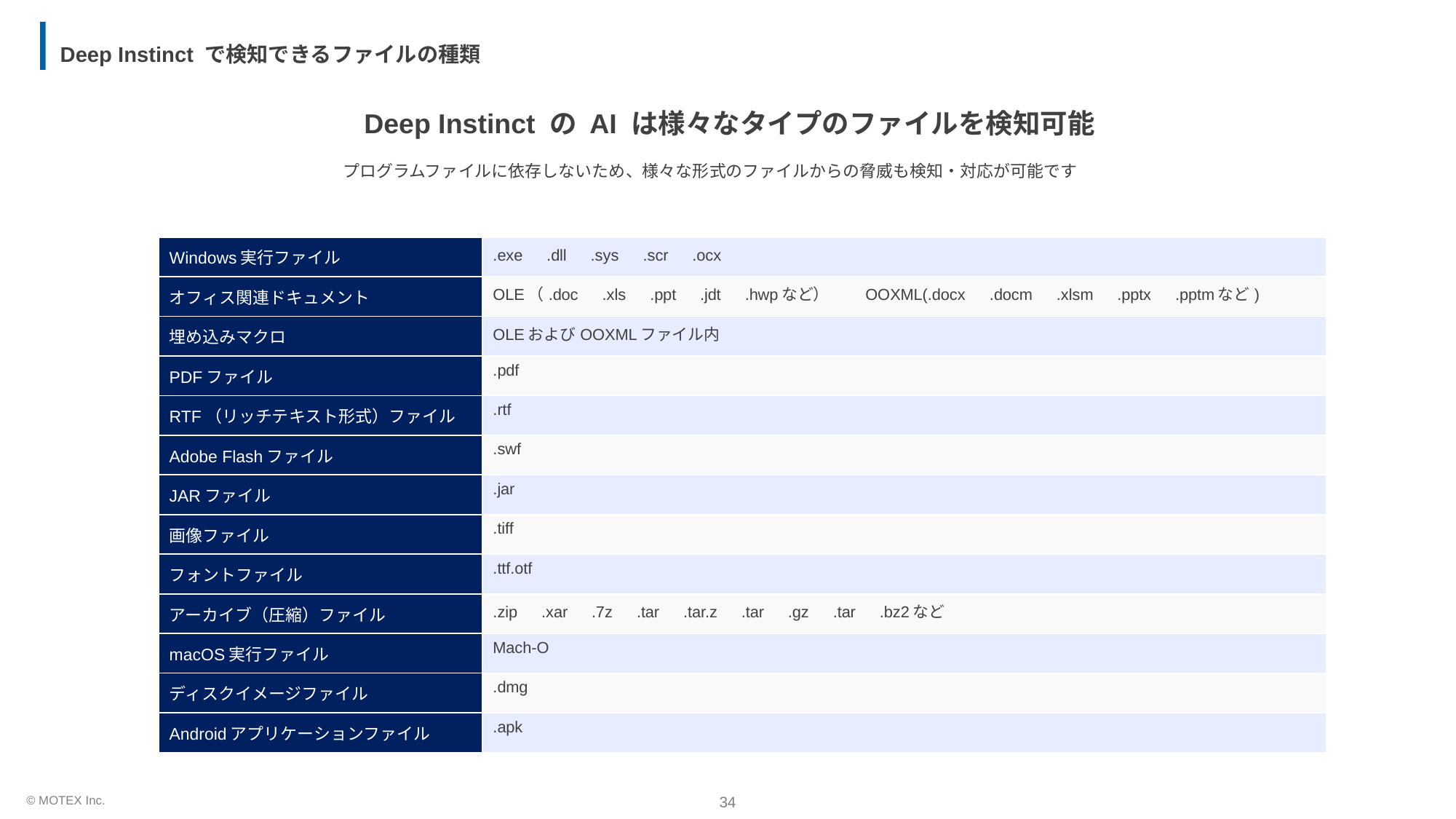

Deep Instinct で検知できるファイルの種類
Deep Instinct の AI は様々なタイプのファイルを検知可能
プログラムファイルに依存しないため、様々な形式のファイルからの脅威も検知・対応が可能です
| Windows実行ファイル | .exe　.dll　.sys　.scr　.ocx |
| --- | --- |
| オフィス関連ドキュメント | OLE（.doc　.xls　.ppt　.jdt　.hwpなど）　　OOXML(.docx　.docm　.xlsm　.pptx　.pptmなど) |
| 埋め込みマクロ | OLEおよびOOXMLファイル内 |
| PDFファイル | .pdf |
| RTF（リッチテキスト形式）ファイル | .rtf |
| Adobe Flashファイル | .swf |
| JARファイル | .jar |
| 画像ファイル | .tiff |
| フォントファイル | .ttf.otf |
| アーカイブ（圧縮）ファイル | .zip　.xar　.7z　.tar　.tar.z　.tar　.gz　.tar　.bz2など |
| macOS実行ファイル | Mach-O |
| ディスクイメージファイル | .dmg |
| Androidアプリケーションファイル | .apk |